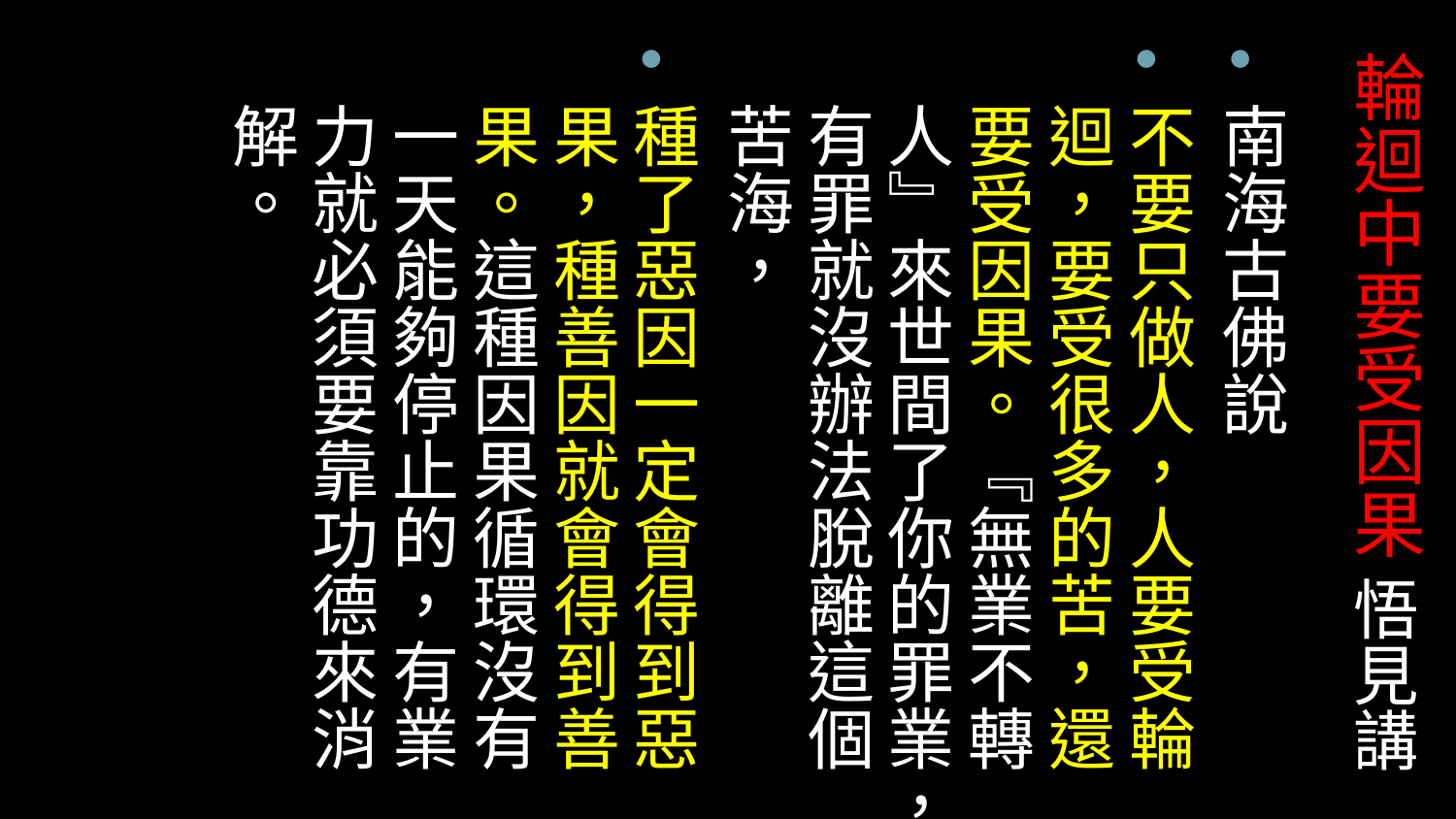

# 輪迴中要受因果 悟見講
南海古佛說
不要只做人，人要受輪迴，要受很多的苦，還要受因果。『無業不轉人』來世間了你的罪業，有罪就沒辦法脫離這個苦海，
種了惡因一定會得到惡果，種善因就會得到善果。這種因果循環沒有一天能夠停止的，有業力就必須要靠功德來消解。